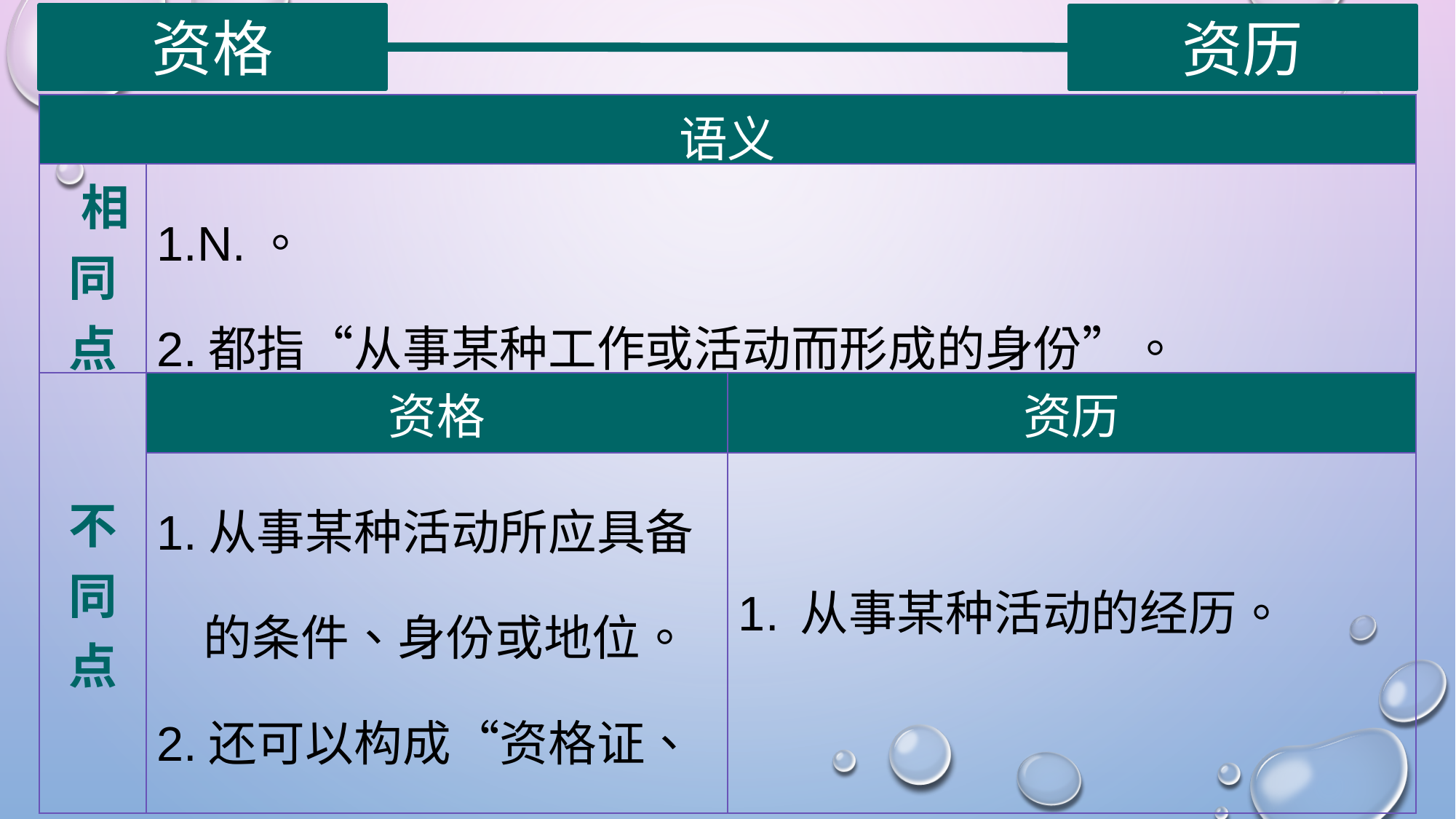

资格
资历
| 语义 |  |  |
| --- | --- | --- |
| 相同点 | 1.N.。 2.都指“从事某种工作或活动而形成的身份”。 |  |
| 不同点 | 资格 | 资历 |
|  | 1.从事某种活动所应具备 的条件、身份或地位。 2.还可以构成“资格证、 老资格” 。 | 从事某种活动的经历。 |
|  |
| --- |